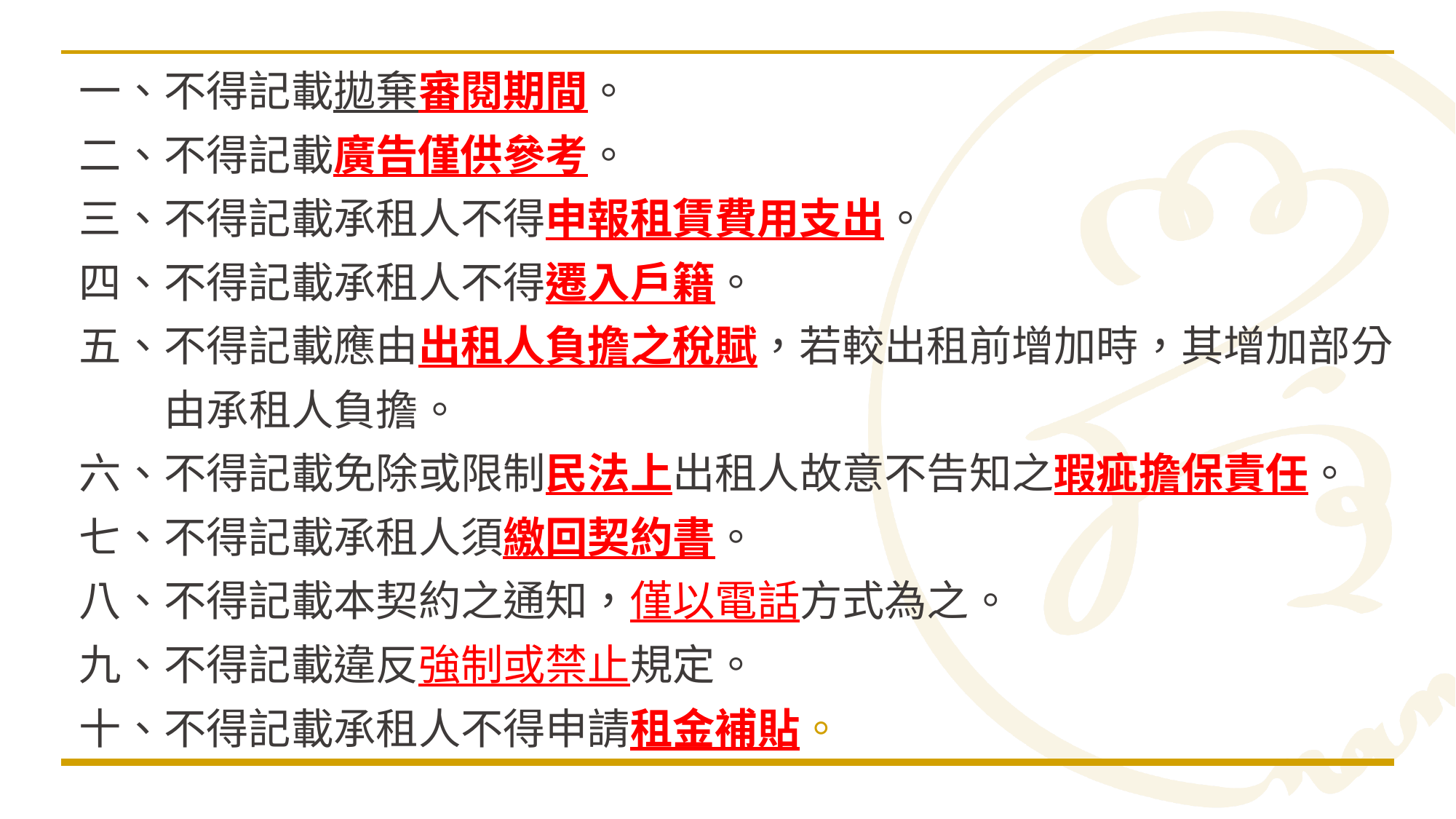

# 一、不得記載拋棄審閱期間。 二、不得記載廣告僅供參考。 三、不得記載承租人不得申報租賃費用支出。 四、不得記載承租人不得遷入戶籍。 五、不得記載應由出租人負擔之稅賦，若較出租前增加時，其增加部分 由承租人負擔。 六、不得記載免除或限制民法上出租人故意不告知之瑕疵擔保責任。 七、不得記載承租人須繳回契約書。 八、不得記載本契約之通知，僅以電話方式為之。 九、不得記載違反強制或禁止規定。 十、不得記載承租人不得申請租金補貼。